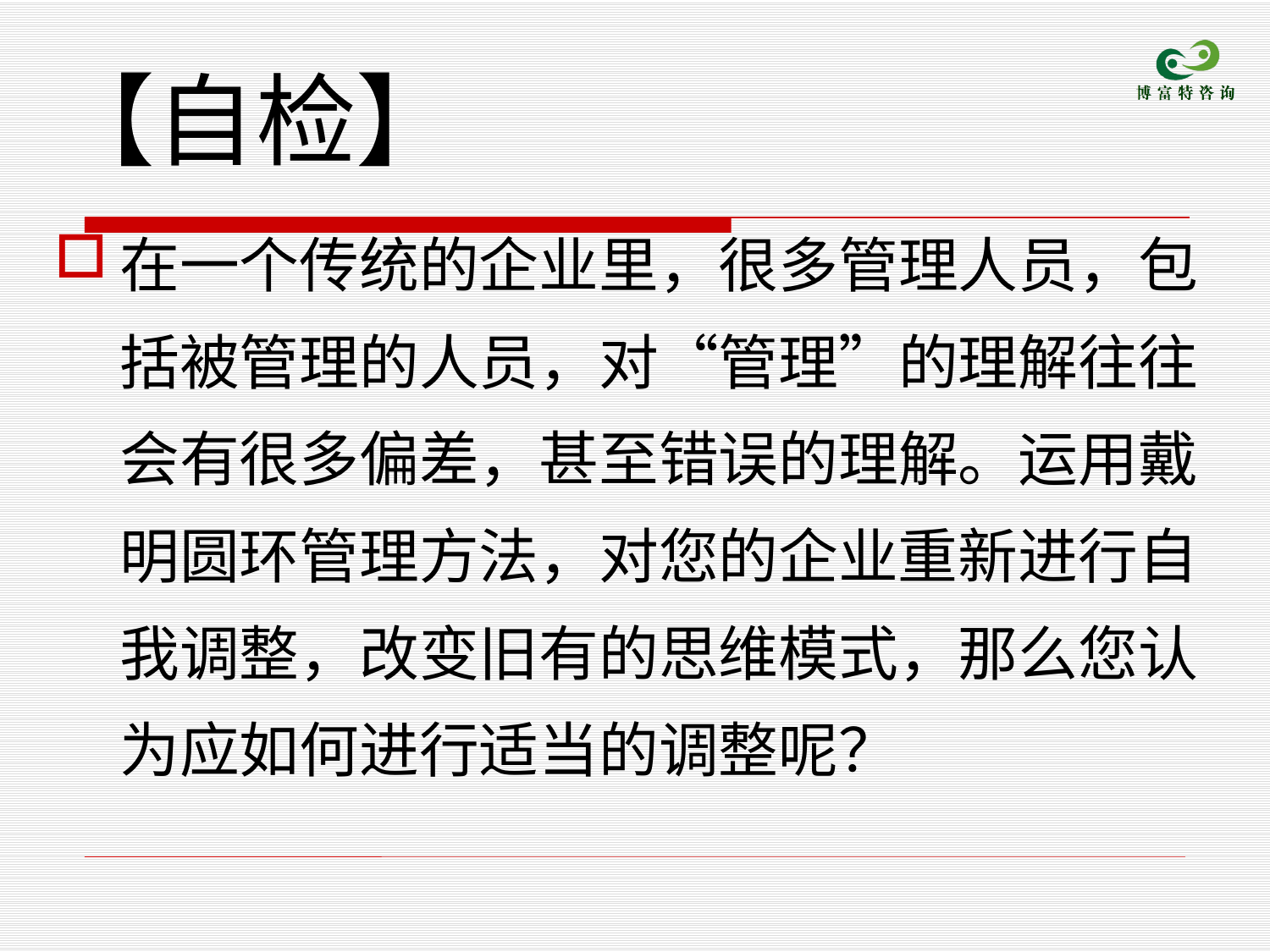

# 【自检】
在一个传统的企业里，很多管理人员，包括被管理的人员，对“管理”的理解往往会有很多偏差，甚至错误的理解。运用戴明圆环管理方法，对您的企业重新进行自我调整，改变旧有的思维模式，那么您认为应如何进行适当的调整呢？
664